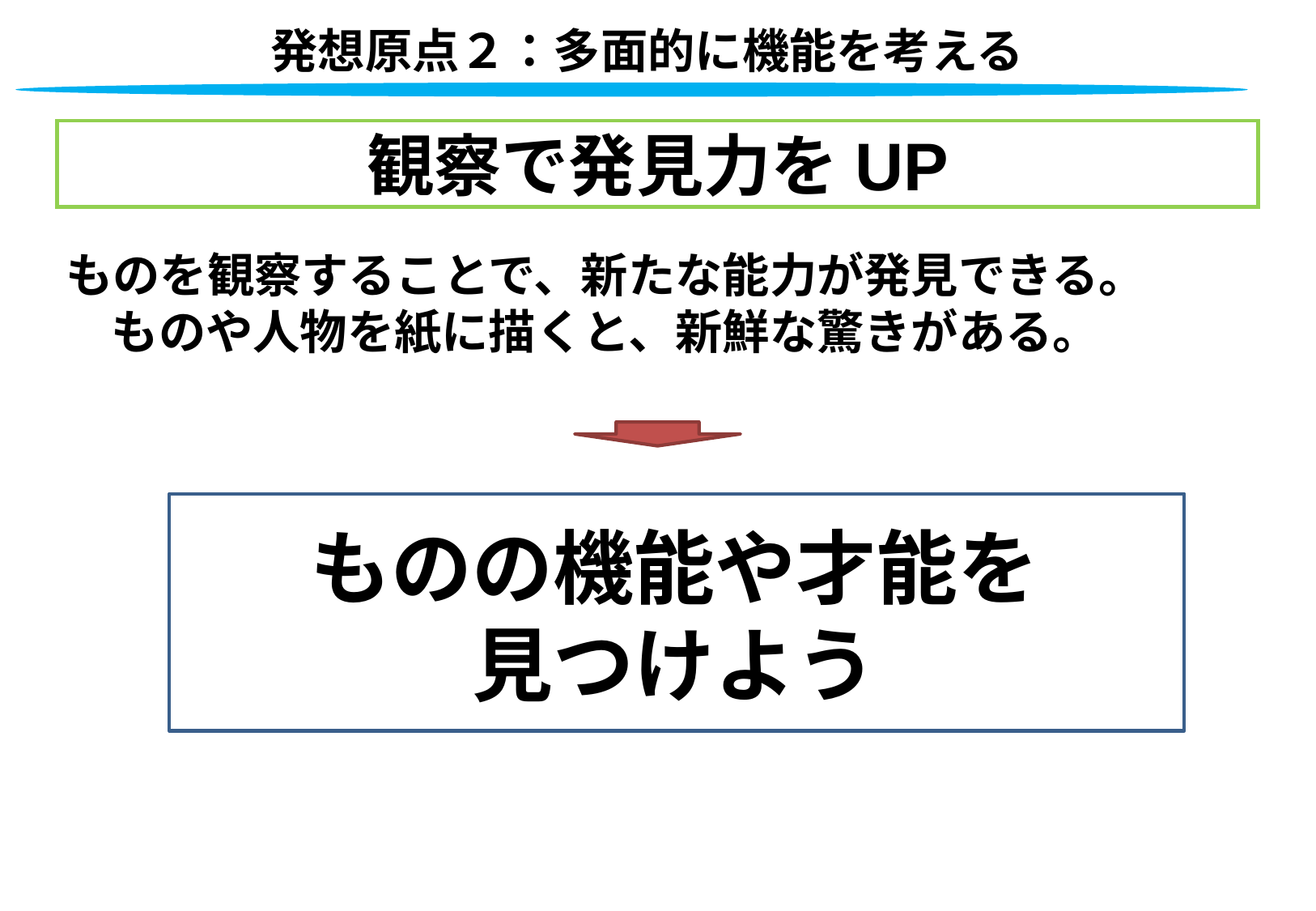

# 発想原点２：多面的に機能を考える
観察で発見力をUP
ものを観察することで、新たな能力が発見できる。
ものや人物を紙に描くと、新鮮な驚きがある。

ものの機能や才能を
見つけよう